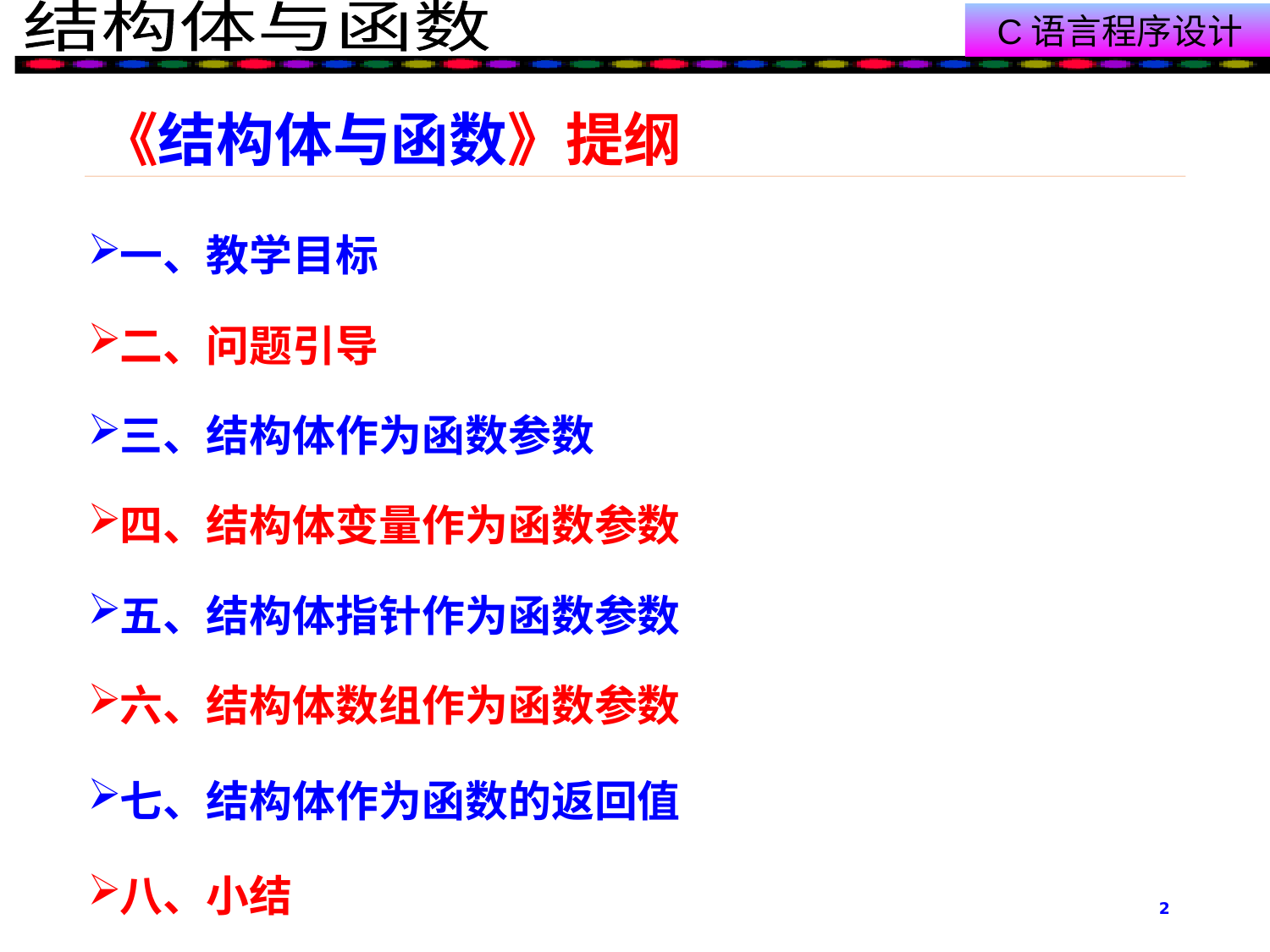

# 《结构体与函数》提纲
一、教学目标
二、问题引导
三、结构体作为函数参数
四、结构体变量作为函数参数
五、结构体指针作为函数参数
六、结构体数组作为函数参数
七、结构体作为函数的返回值
八、小结

2